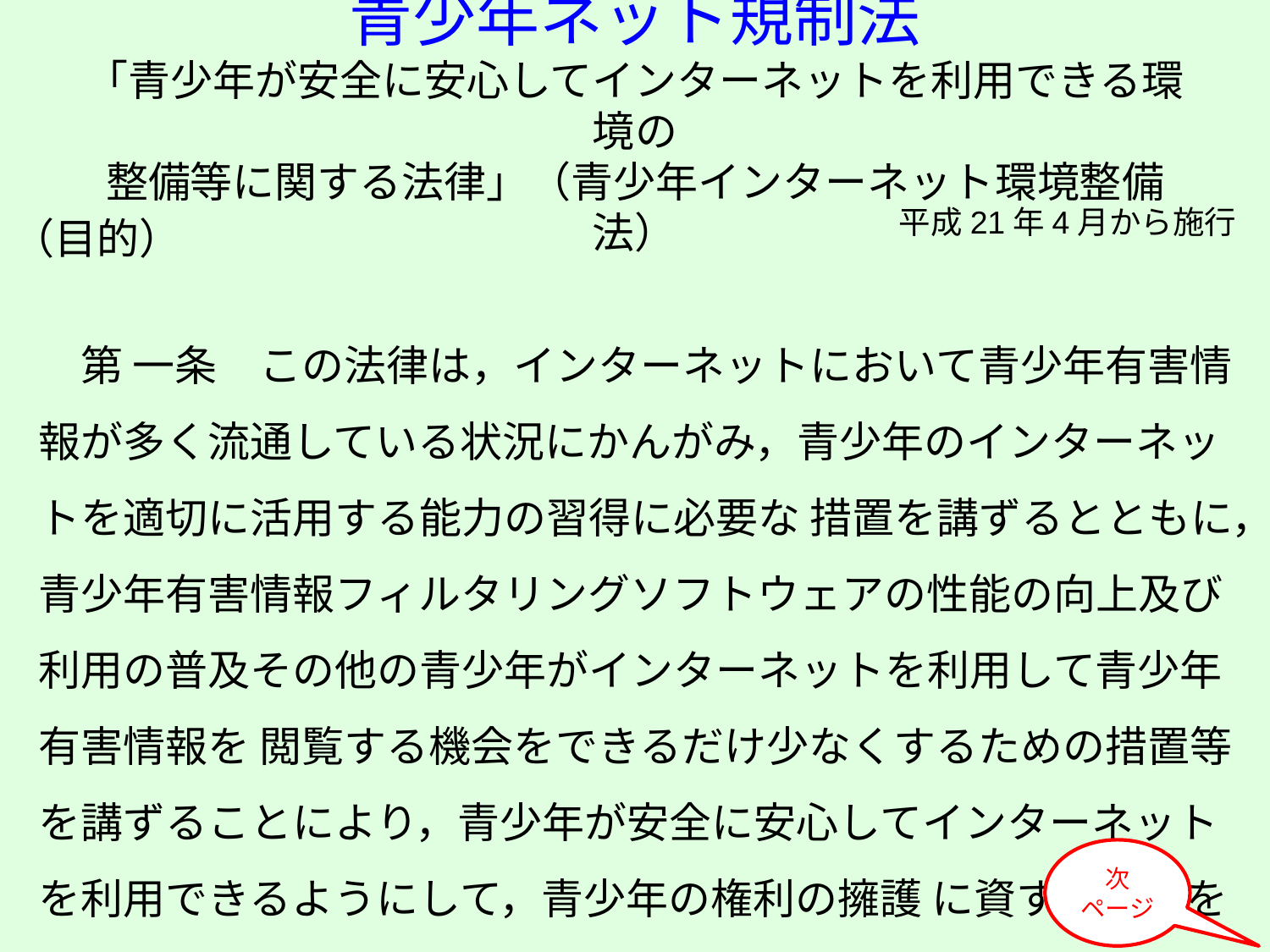

# 青少年ネット規制法 「青少年が安全に安心してインターネットを利用できる環境の 整備等に関する法律」（青少年インターネット環境整備法）
平成21年4月から施行
（目的）

　第 一条　この法律は，インターネットにおいて青少年有害情報が多く流通している状況にかんがみ，青少年のインターネットを適切に活用する能力の習得に必要な 措置を講ずるとともに，青少年有害情報フィルタリングソフトウェアの性能の向上及び利用の普及その他の青少年がインターネットを利用して青少年有害情報を 閲覧する機会をできるだけ少なくするための措置等を講ずることにより，青少年が安全に安心してインターネットを利用できるようにして，青少年の権利の擁護 に資することを目的とする。
次
ページ